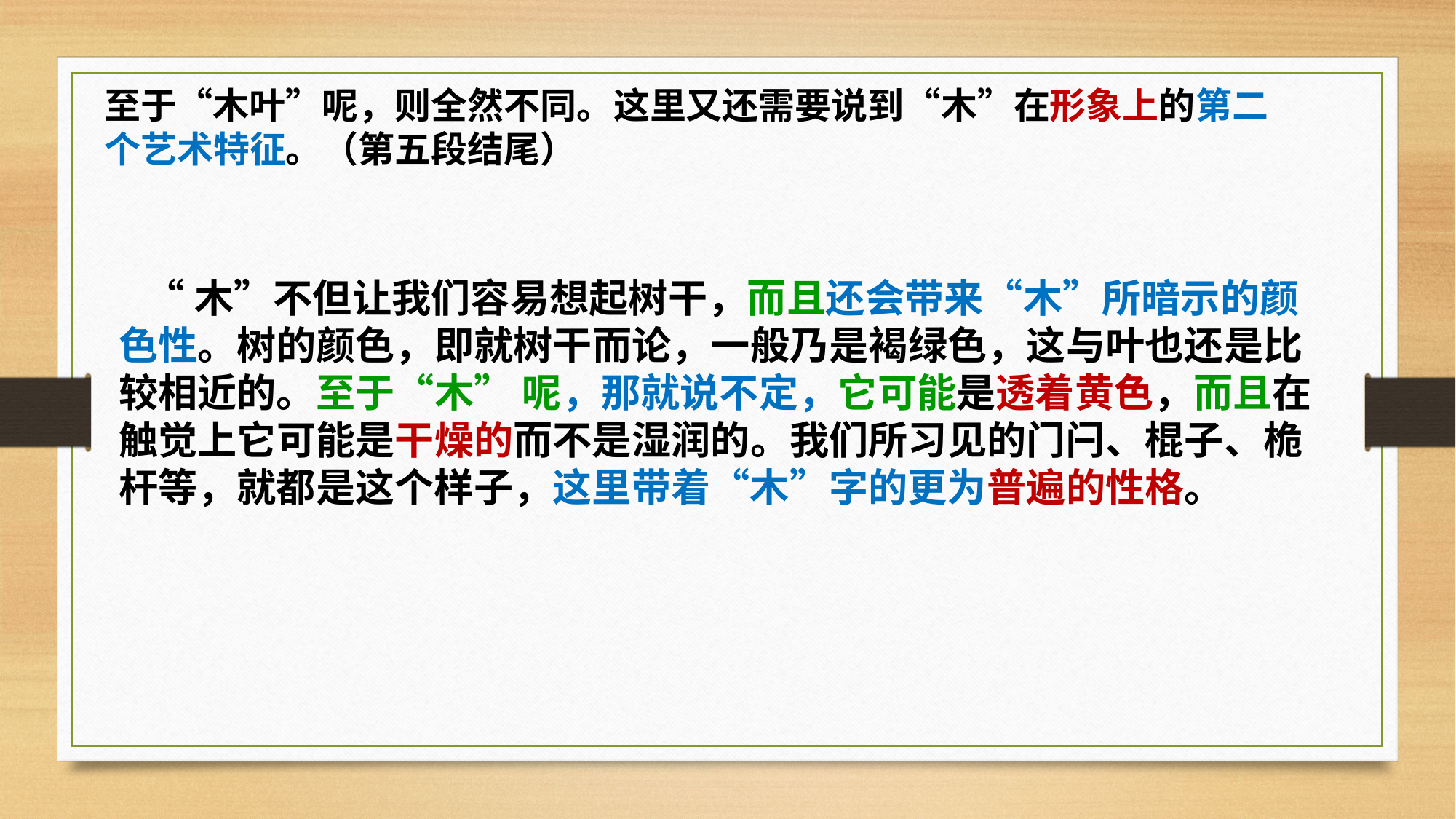

至于“木叶”呢，则全然不同。这里又还需要说到“木”在形象上的第二个艺术特征。（第五段结尾）

   “木”不但让我们容易想起树干，而且还会带来“木”所暗示的颜色性。树的颜色，即就树干而论，一般乃是褐绿色，这与叶也还是比较相近的。至于“木” 呢，那就说不定，它可能是透着黄色，而且在触觉上它可能是干燥的而不是湿润的。我们所习见的门闩、棍子、桅杆等，就都是这个样子，这里带着“木”字的更为普遍的性格。